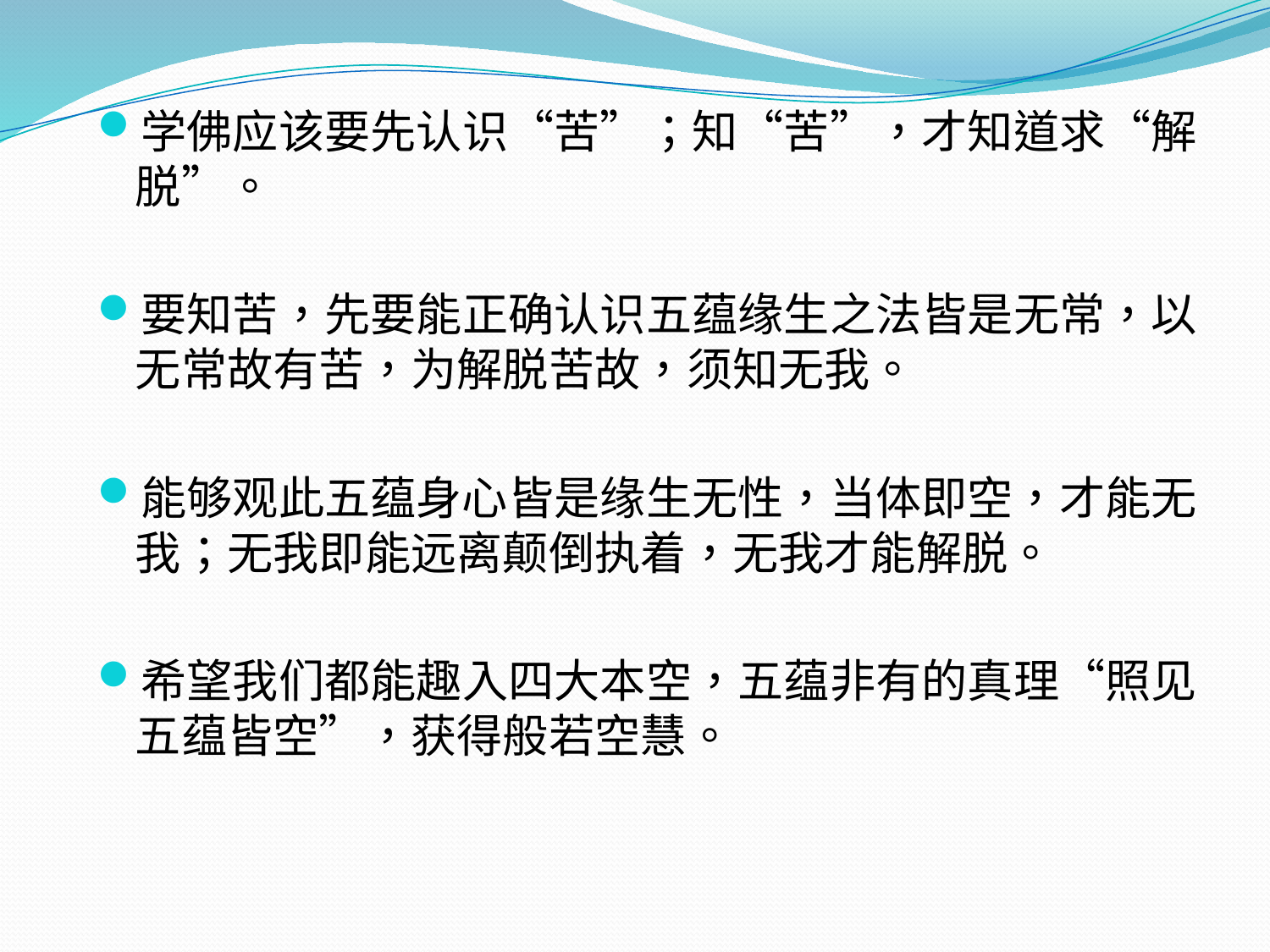

学佛应该要先认识“苦”；知“苦”，才知道求“解脱”。

要知苦，先要能正确认识五蕴缘生之法皆是无常，以无常故有苦，为解脱苦故，须知无我。

能够观此五蕴身心皆是缘生无性，当体即空，才能无我；无我即能远离颠倒执着，无我才能解脱。

希望我们都能趣入四大本空，五蕴非有的真理“照见五蕴皆空”，获得般若空慧。